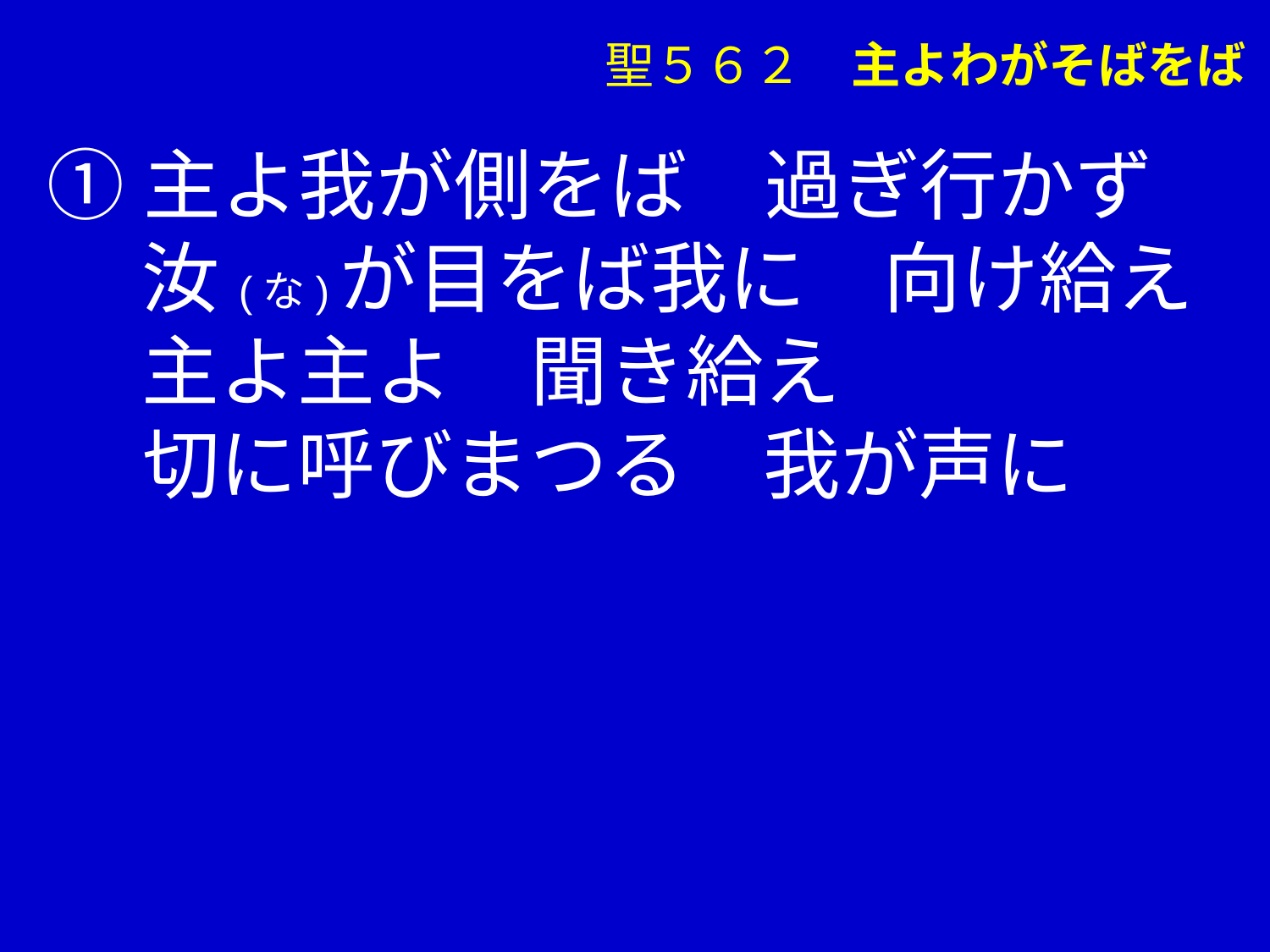

聖５６２　主よわがそばをば
①主よ我が側をば　過ぎ行かず
　 汝(な)が目をば我に　向け給え
　 主よ主よ　聞き給え
　 切に呼びまつる　我が声に